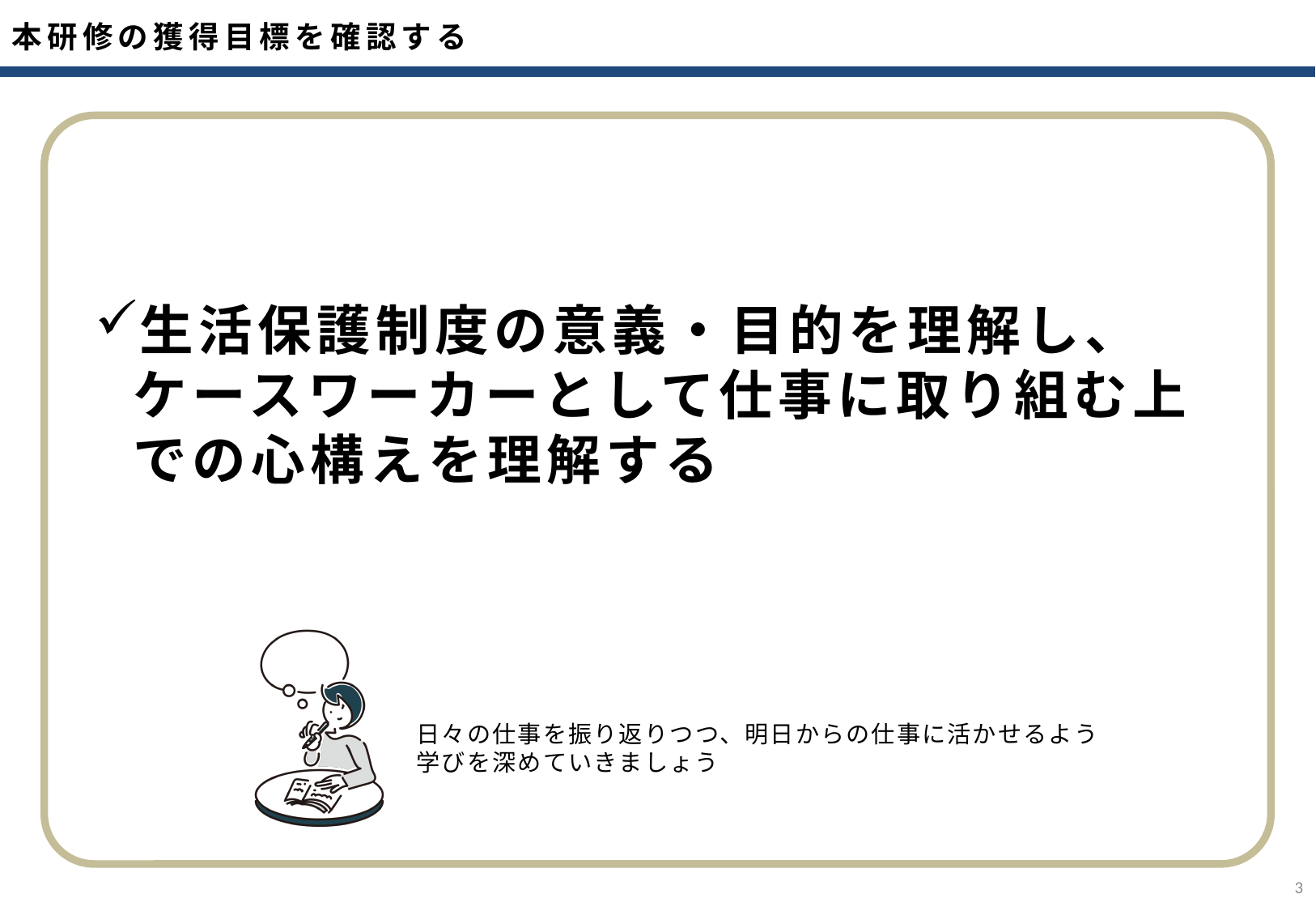

生活保護制度の意義・目的を理解し、
ケースワーカーとして仕事に取り組む上での心構えを理解する
3